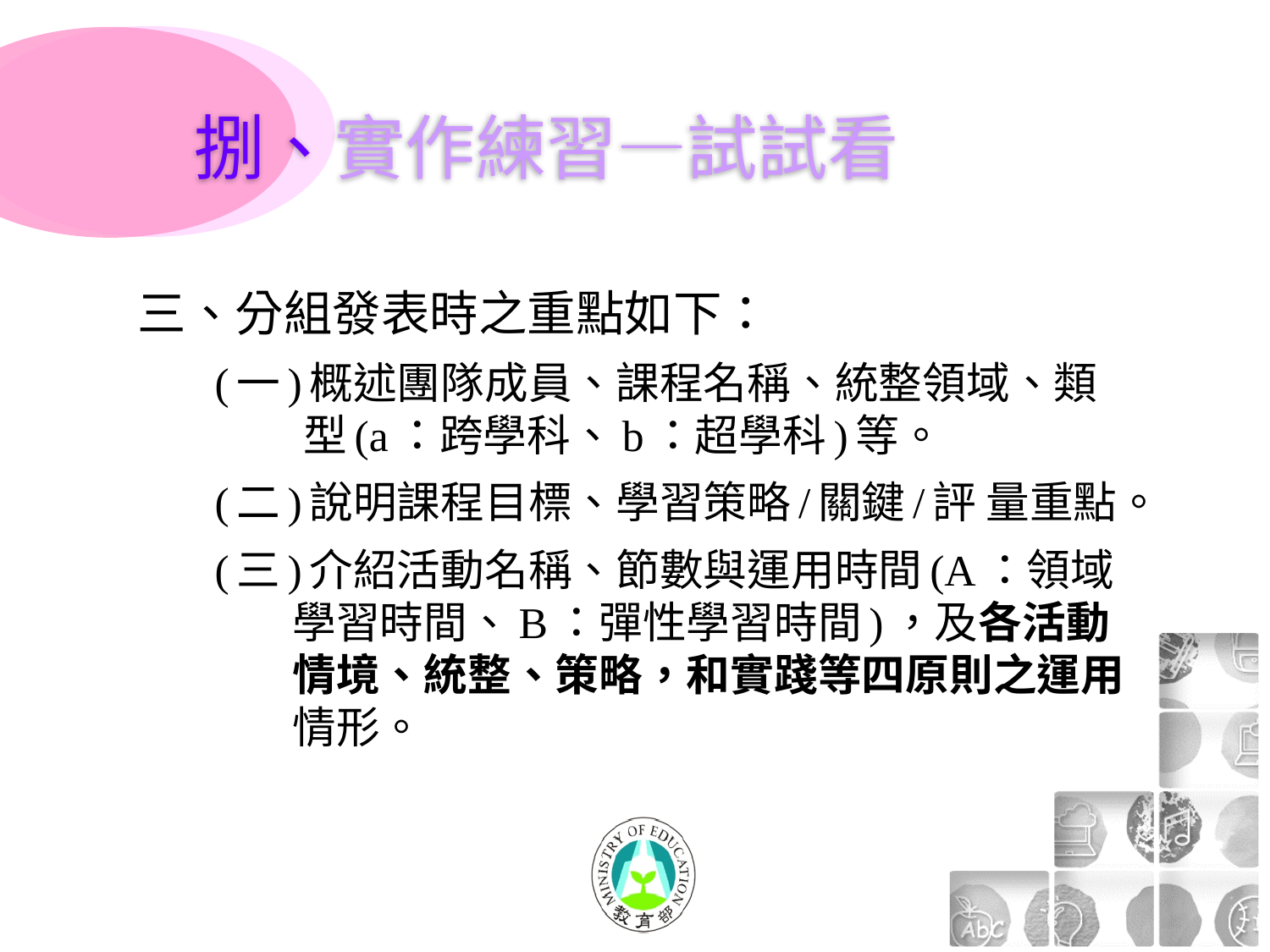

# 捌、實作練習—試試看
三、分組發表時之重點如下：
       (一)概述團隊成員、課程名稱、統整領域、類  型(a：跨學科、b：超學科)等。
       (二)說明課程目標、學習策略/關鍵/評 量重點。
       (三)介紹活動名稱、節數與運用時間(A：領域學習時間、B：彈性學習時間)，及各活動情境、統整、策略，和實踐等四原則之運用情形。